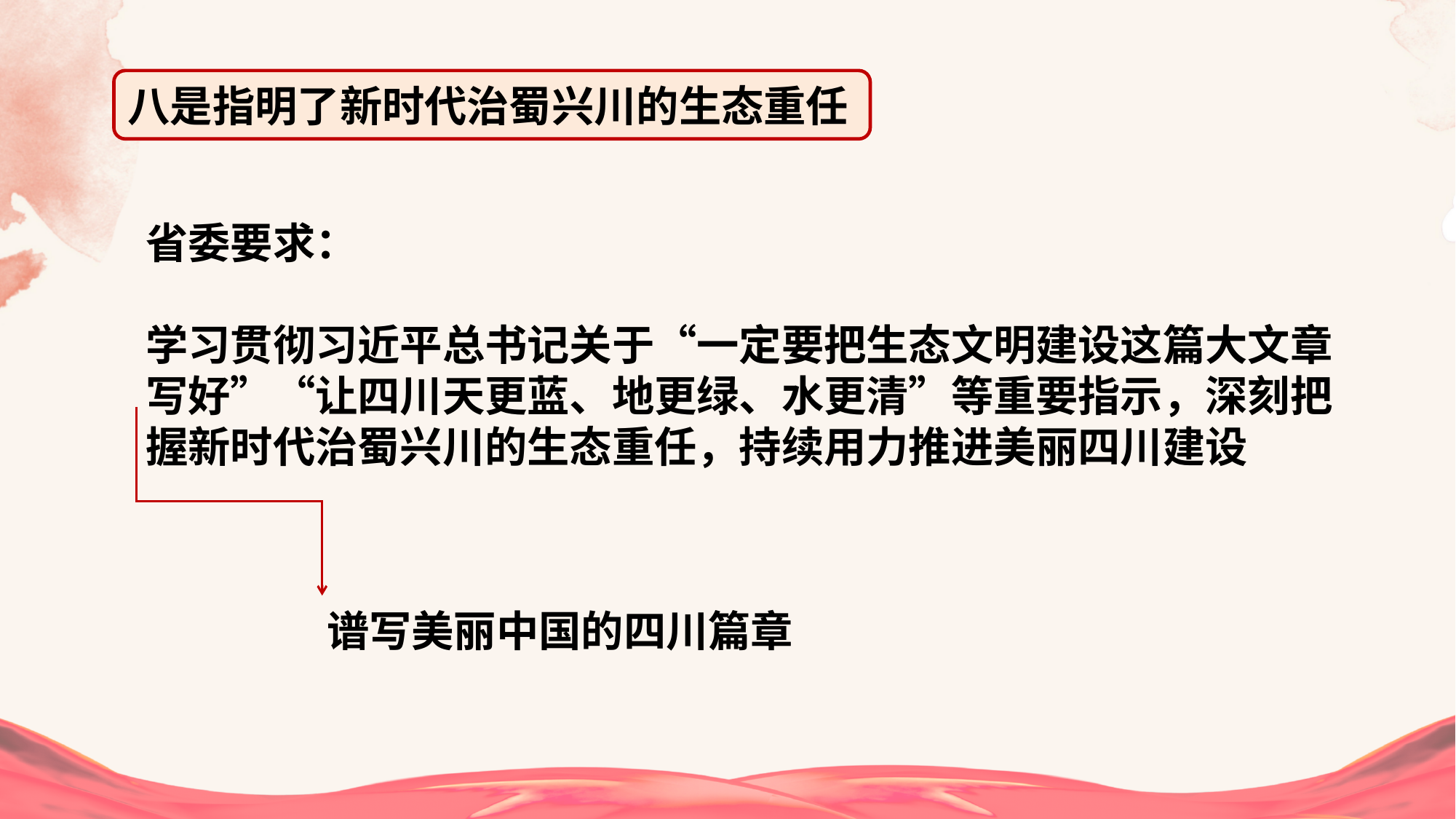

八是指明了新时代治蜀兴川的生态重任
省委要求：

学习贯彻习近平总书记关于“一定要把生态文明建设这篇大文章写好”“让四川天更蓝、地更绿、水更清”等重要指示，深刻把握新时代治蜀兴川的生态重任，持续用力推进美丽四川建设
谱写美丽中国的四川篇章